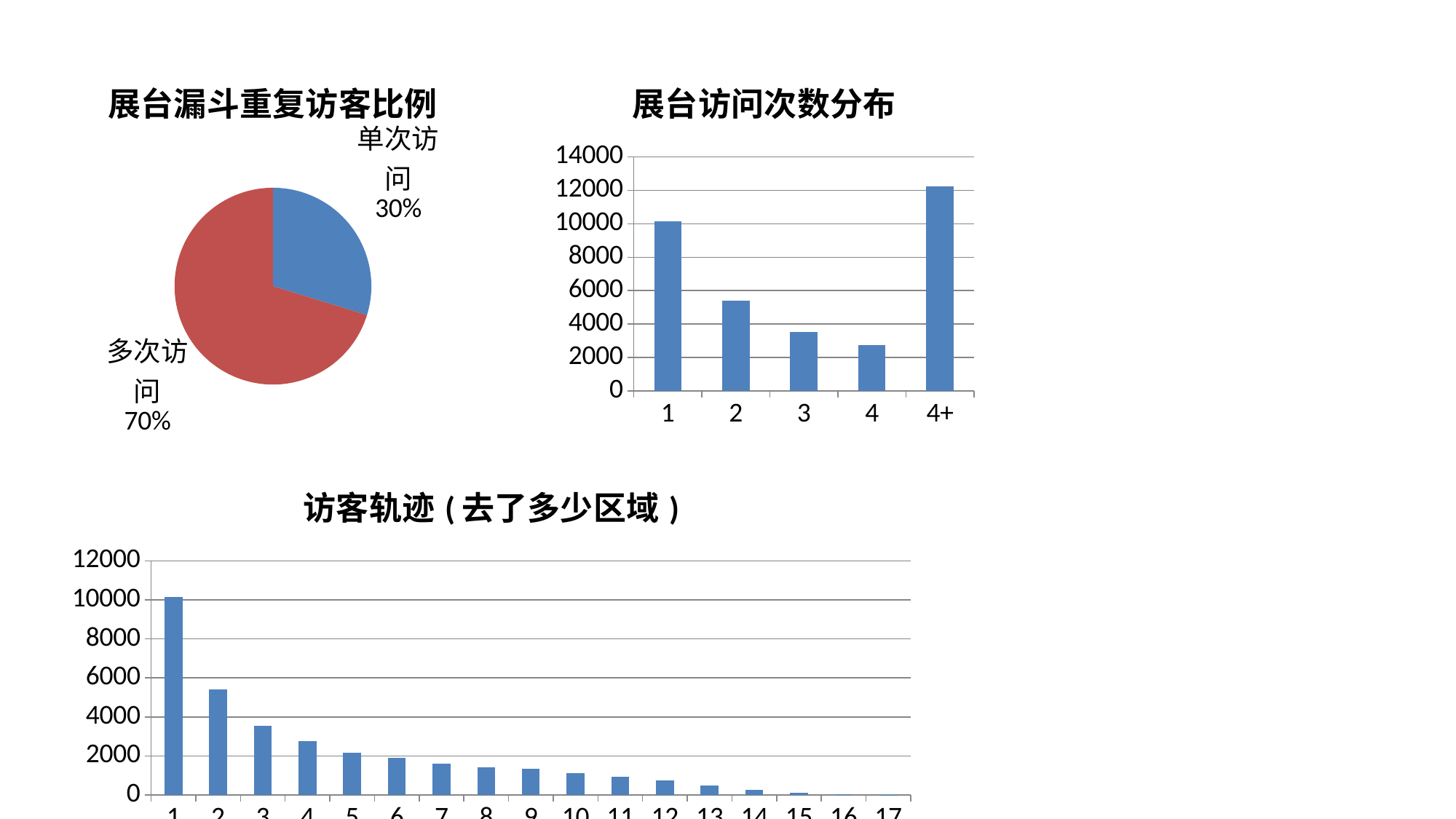

### Chart: 展台漏斗重复访客比例

| Category | 访问次数 |
|---|---|
| 单次访问 | 10138.0 |
| 多次访问 | 23931.0 |

### Chart: 展台访问次数分布

| Category | 访问次数 |
|---|---|
| 1 | 10138.0 |
| 2 | 5415.0 |
| 3 | 3534.0 |
| 4 | 2764.0 |
| 4+ | 12218.0 |

### Chart: 访客轨迹(去了多少区域)

| Category | 访问次数 |
|---|---|
| 1 | 10138.0 |
| 2 | 5415.0 |
| 3 | 3534.0 |
| 4 | 2764.0 |
| 5 | 2184.0 |
| 6 | 1894.0 |
| 7 | 1608.0 |
| 8 | 1440.0 |
| 9 | 1357.0 |
| 10 | 1124.0 |
| 11 | 932.0 |
| 12 | 765.0 |
| 13 | 486.0 |
| 14 | 255.0 |
| 15 | 116.0 |
| 16 | 39.0 |
| 17 | 18.0 |